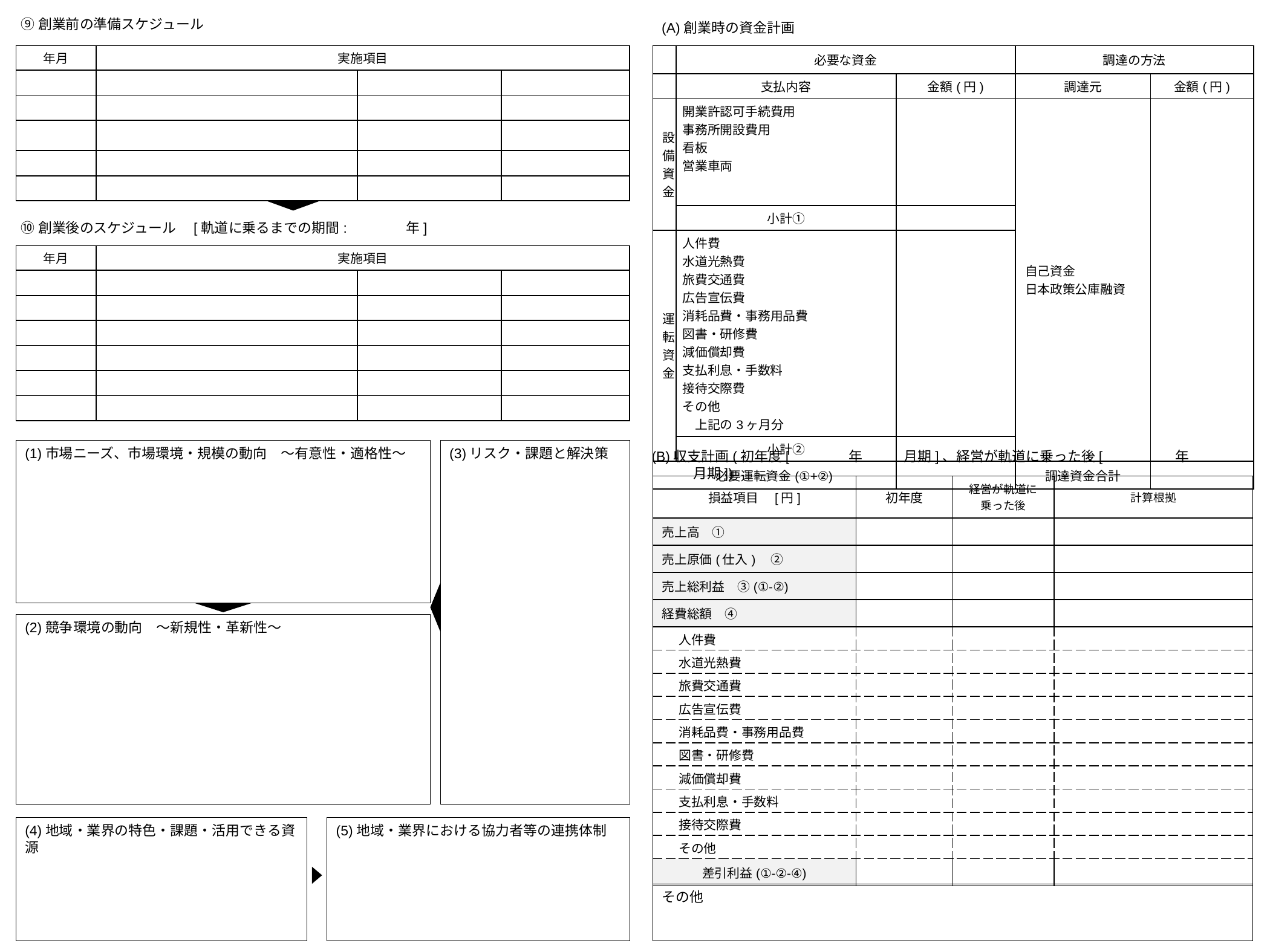

⑨創業前の準備スケジュール
(A)創業時の資金計画
| 年月 | 実施項目 |  |  |
| --- | --- | --- | --- |
|  |  |  |  |
|  |  |  |  |
|  |  |  |  |
|  |  |  |  |
|  |  |  |  |
|  | 必要な資金 |  | 調達の方法 |  |
| --- | --- | --- | --- | --- |
|  | 支払内容 | 金額(円) | 調達元 | 金額(円) |
| 設備資金 | 開業許認可手続費用 事務所開設費用 看板 営業車両 |  | 自己資金 日本政策公庫融資 |  |
|  | 小計① |  |  |  |
| 運転資金 | 人件費 水道光熱費 旅費交通費 広告宣伝費 消耗品費・事務用品費 図書・研修費 減価償却費 支払利息・手数料 接待交際費 その他 　上記の3ヶ月分 |  |  |  |
|  | 小計② |  |  |  |
| 必要運転資金(①+②) |  |  | 調達資金合計 |  |

⑩創業後のスケジュール　[軌道に乗るまでの期間:　　　　年]
| 年月 | 実施項目 |  |  |
| --- | --- | --- | --- |
|  |  |  |  |
|  |  |  |  |
|  |  |  |  |
|  |  |  |  |
|  |  |  |  |
|  |  |  |  |
(1)市場ニーズ、市場環境・規模の動向　～有意性・適格性～
(3)リスク・課題と解決策

(2)競争環境の動向　～新規性・革新性～
(B)収支計画(初年度[　　　　年　　　月期]、経営が軌道に乗った後[　　　　　年　　　月期])
| 損益項目　[円] | 初年度 | 経営が軌道に乗った後 | 計算根拠 |
| --- | --- | --- | --- |
| 売上高　① |  |  |  |
| 売上原価(仕入)　② |  |  |  |
| 売上総利益　③(①-②) |  |  |  |
| 経費総額　④ |  |  |  |
| 人件費 |  |  |  |
| 水道光熱費 |  |  |  |
| 旅費交通費 |  |  |  |
| 広告宣伝費 |  |  |  |
| 消耗品費・事務用品費 |  |  |  |
| 図書・研修費 |  |  |  |
| 減価償却費 |  |  |  |
| 支払利息・手数料 |  |  |  |
| 接待交際費 |  |  |  |
| その他 |  |  |  |
| 差引利益(①-②-④) |  |  |  |
(4)地域・業界の特色・課題・活用できる資源
(5)地域・業界における協力者等の連携体制

その他